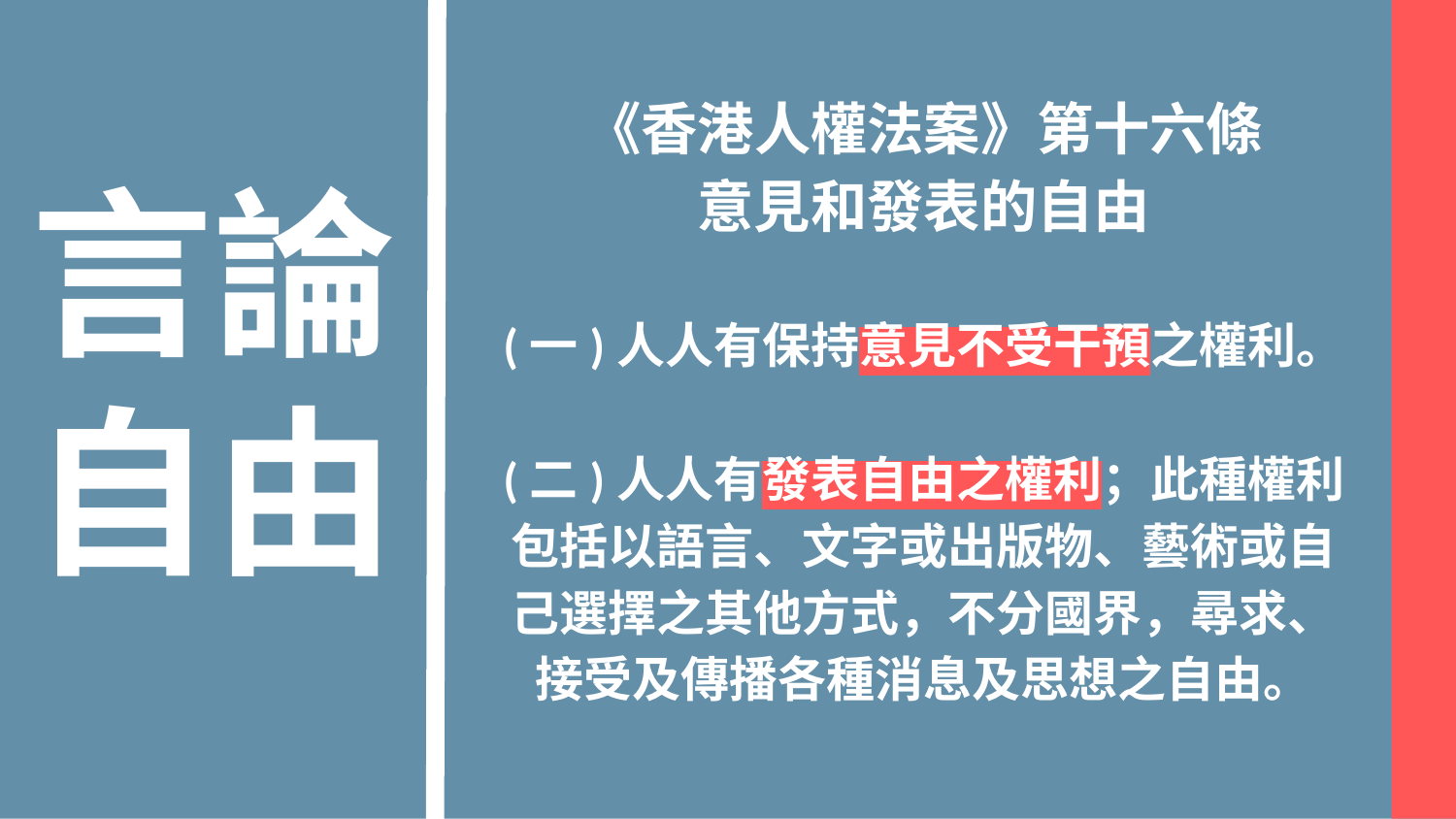

言論
自由
《香港人權法案》第十六條
意見和發表的自由

(一)人人有保持意見不受干預之權利。

(二)人人有發表自由之權利；此種權利包括以語言、文字或出版物、藝術或自己選擇之其他方式，不分國界，尋求、接受及傳播各種消息及思想之自由。